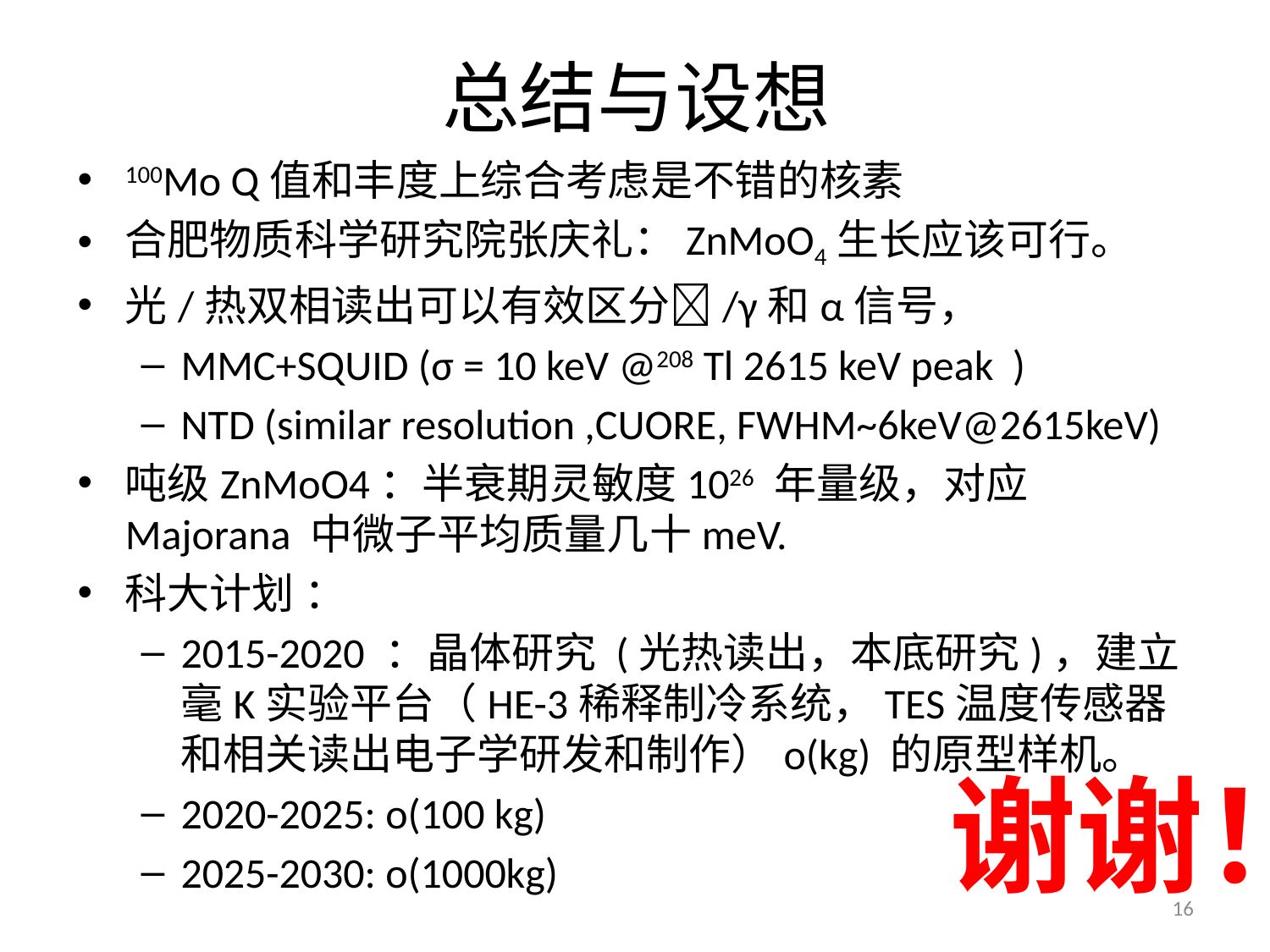

# 总结与设想
100Mo Q值和丰度上综合考虑是不错的核素
合肥物质科学研究院张庆礼：ZnMoO4生长应该可行。
光/热双相读出可以有效区分β/γ和α信号，
MMC+SQUID (σ = 10 keV @208 Tl 2615 keV peak  )
NTD (similar resolution ,CUORE, FWHM~6keV@2615keV)
吨级ZnMoO4：半衰期灵敏度1026 年量级，对应Majorana 中微子平均质量几十meV.
科大计划 ：
2015-2020 ：晶体研究 (光热读出，本底研究)，建立毫K实验平台（HE-3稀释制冷系统，TES温度传感器和相关读出电子学研发和制作）o(kg) 的原型样机。
2020-2025: o(100 kg)
2025-2030: o(1000kg)
谢谢！
16